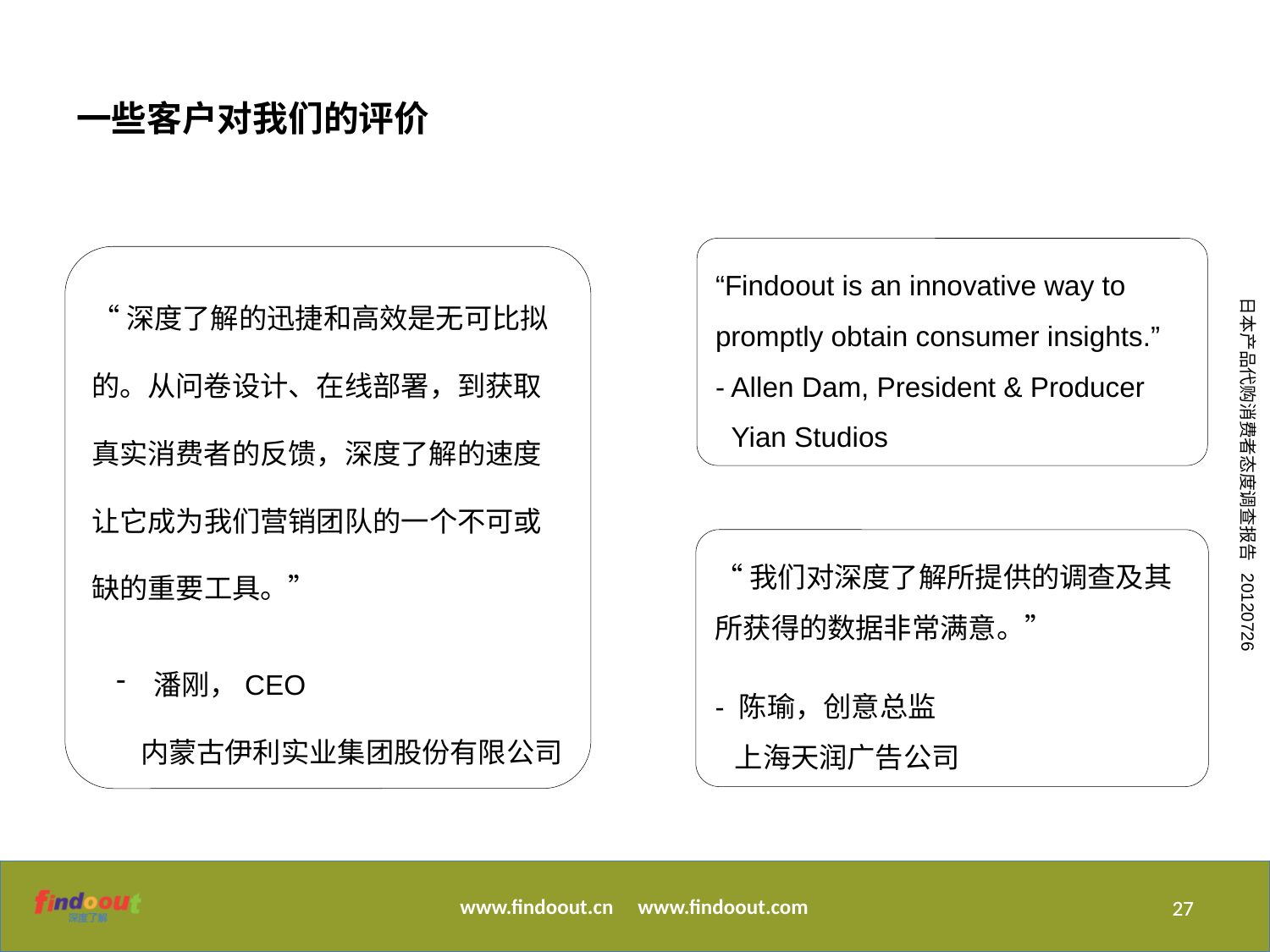

# 一些客户对我们的评价
“Findoout is an innovative way to promptly obtain consumer insights.”
- Allen Dam, President & Producer
  Yian Studios
“深度了解的迅捷和高效是无可比拟的。从问卷设计、在线部署，到获取真实消费者的反馈，深度了解的速度让它成为我们营销团队的一个不可或缺的重要工具。”
 潘刚，CEO
	内蒙古伊利实业集团股份有限公司
“我们对深度了解所提供的调查及其所获得的数据非常满意。”
- 陈瑜，创意总监
  上海天润广告公司
27
27